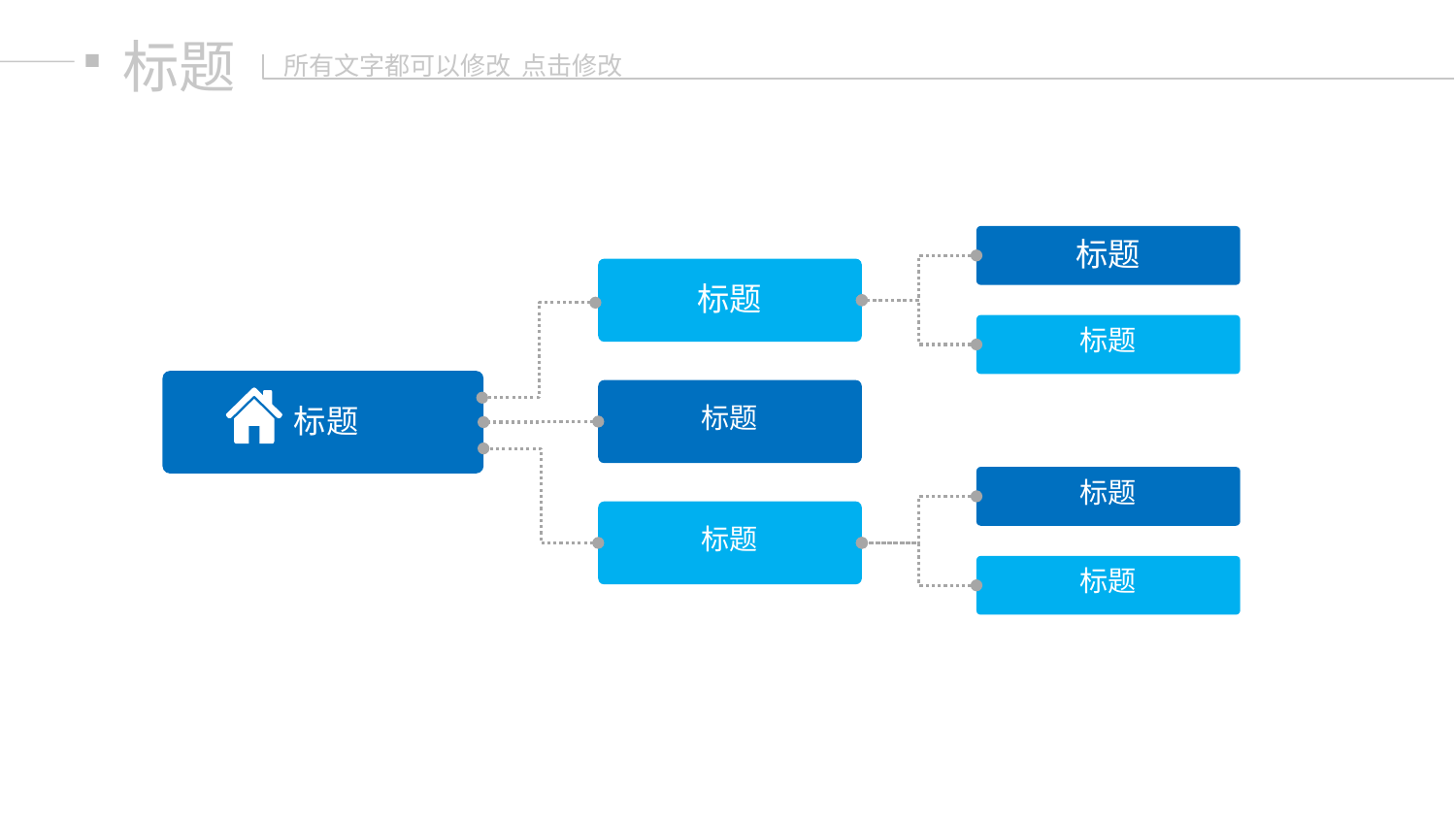

标题
所有文字都可以修改  点击修改

标题

标题

标题

标题
标题

标题

标题

标题